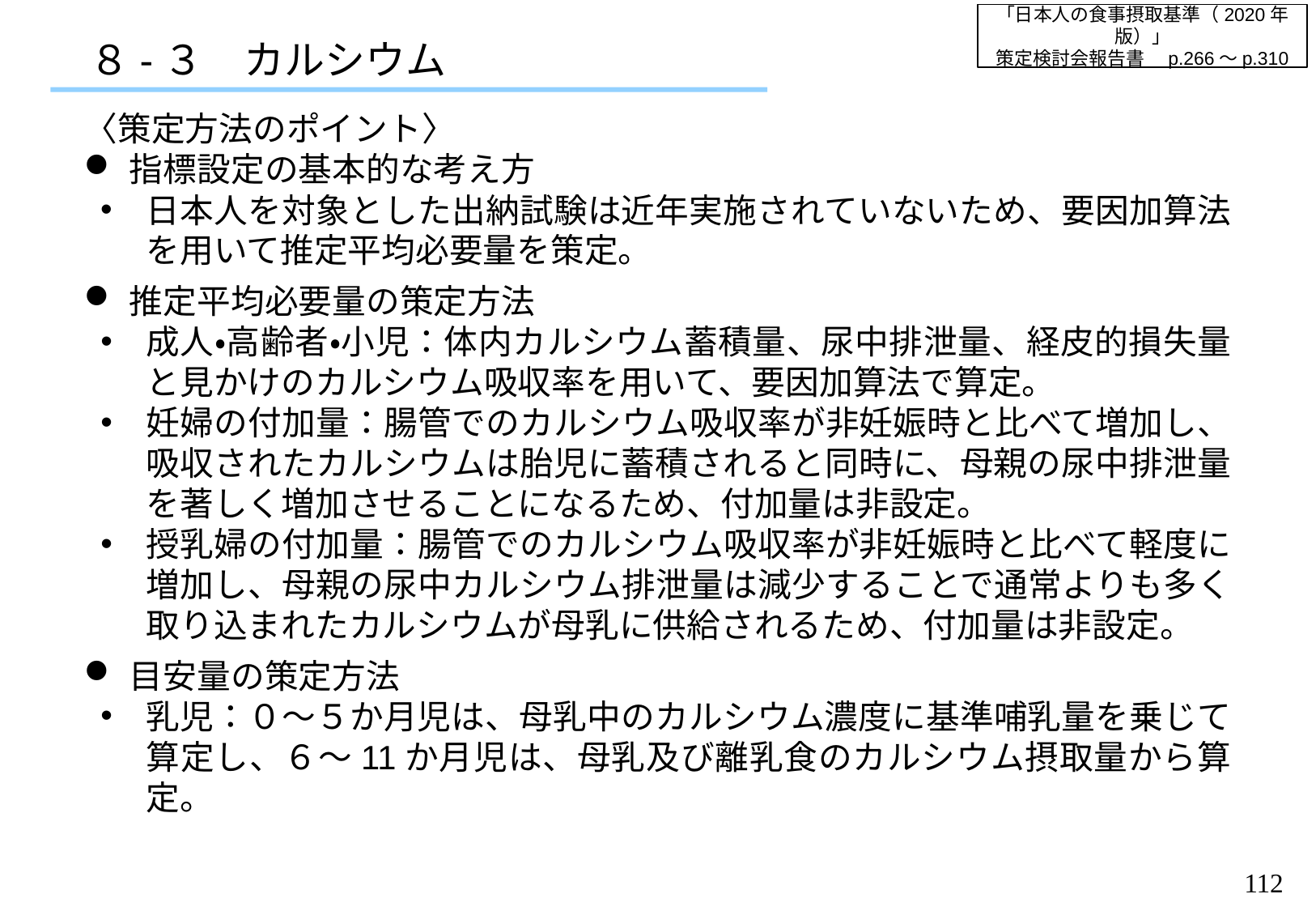

「日本人の食事摂取基準（2020年版）」
策定検討会報告書　p.266～p.310
８-３　カルシウム

〈策定方法のポイント〉
指標設定の基本的な考え方
日本人を対象とした出納試験は近年実施されていないため、要因加算法を用いて推定平均必要量を策定。
推定平均必要量の策定方法
成人・高齢者・小児：体内カルシウム蓄積量、尿中排泄量、経皮的損失量と見かけのカルシウム吸収率を用いて、要因加算法で算定。
妊婦の付加量：腸管でのカルシウム吸収率が非妊娠時と比べて増加し、吸収されたカルシウムは胎児に蓄積されると同時に、母親の尿中排泄量を著しく増加させることになるため、付加量は非設定。
授乳婦の付加量：腸管でのカルシウム吸収率が非妊娠時と比べて軽度に増加し、母親の尿中カルシウム排泄量は減少することで通常よりも多く取り込まれたカルシウムが母乳に供給されるため、付加量は非設定。
目安量の策定方法
乳児：０～５か月児は、母乳中のカルシウム濃度に基準哺乳量を乗じて算定し、６～11か月児は、母乳及び離乳食のカルシウム摂取量から算定。
112